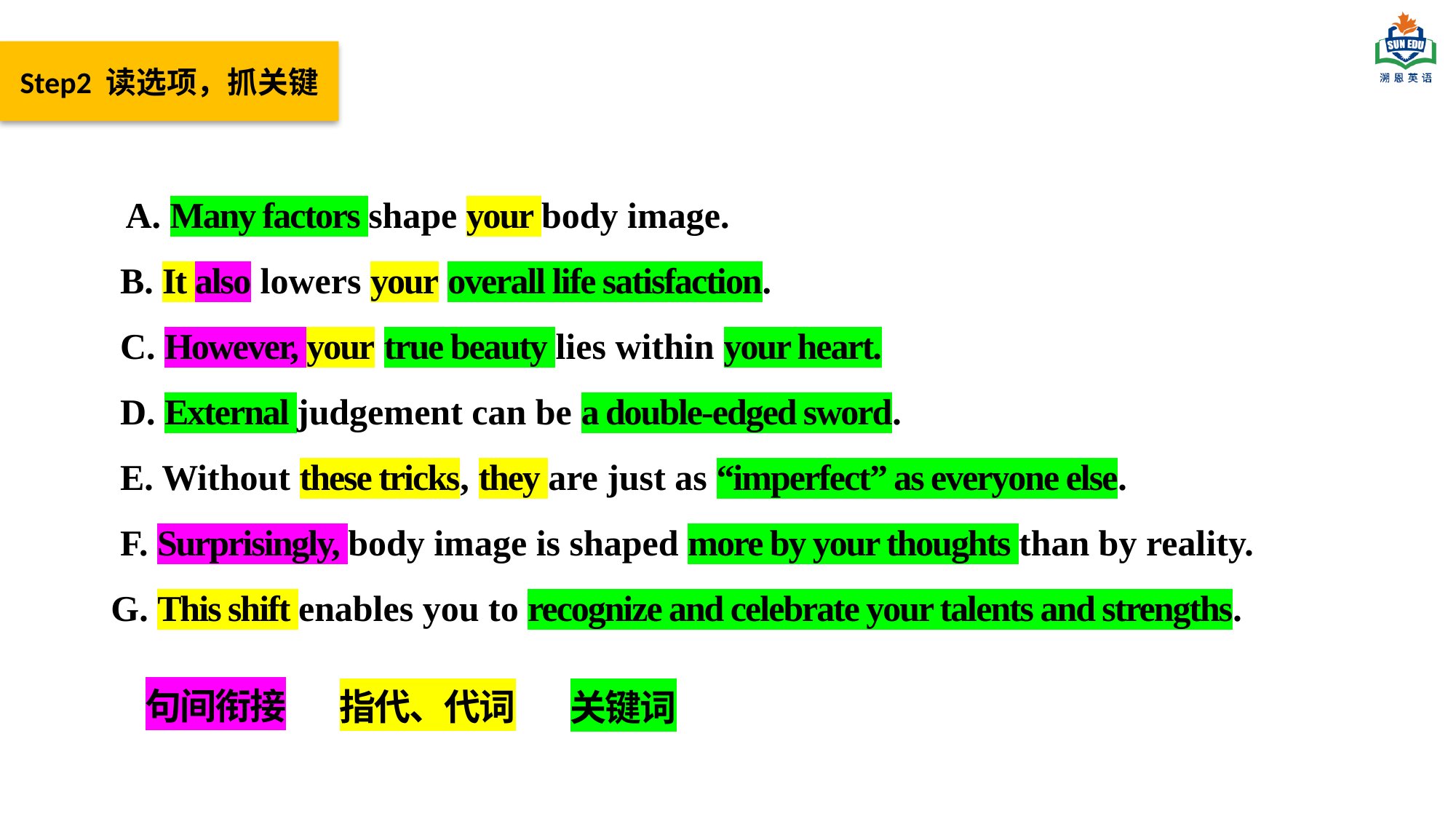

Step2 读选项，抓关键
          A. Many factors shape your body image.
       B. It also lowers your overall life satisfaction.
       C. However, your true beauty lies within your heart.
       D. External judgement can be a double-edged sword.
       E. Without these tricks, they are just as “imperfect” as everyone else.
       F. Surprisingly, body image is shaped more by your thoughts than by reality.
      G. This shift enables you to recognize and celebrate your talents and strengths.
句间衔接
指代、代词
关键词